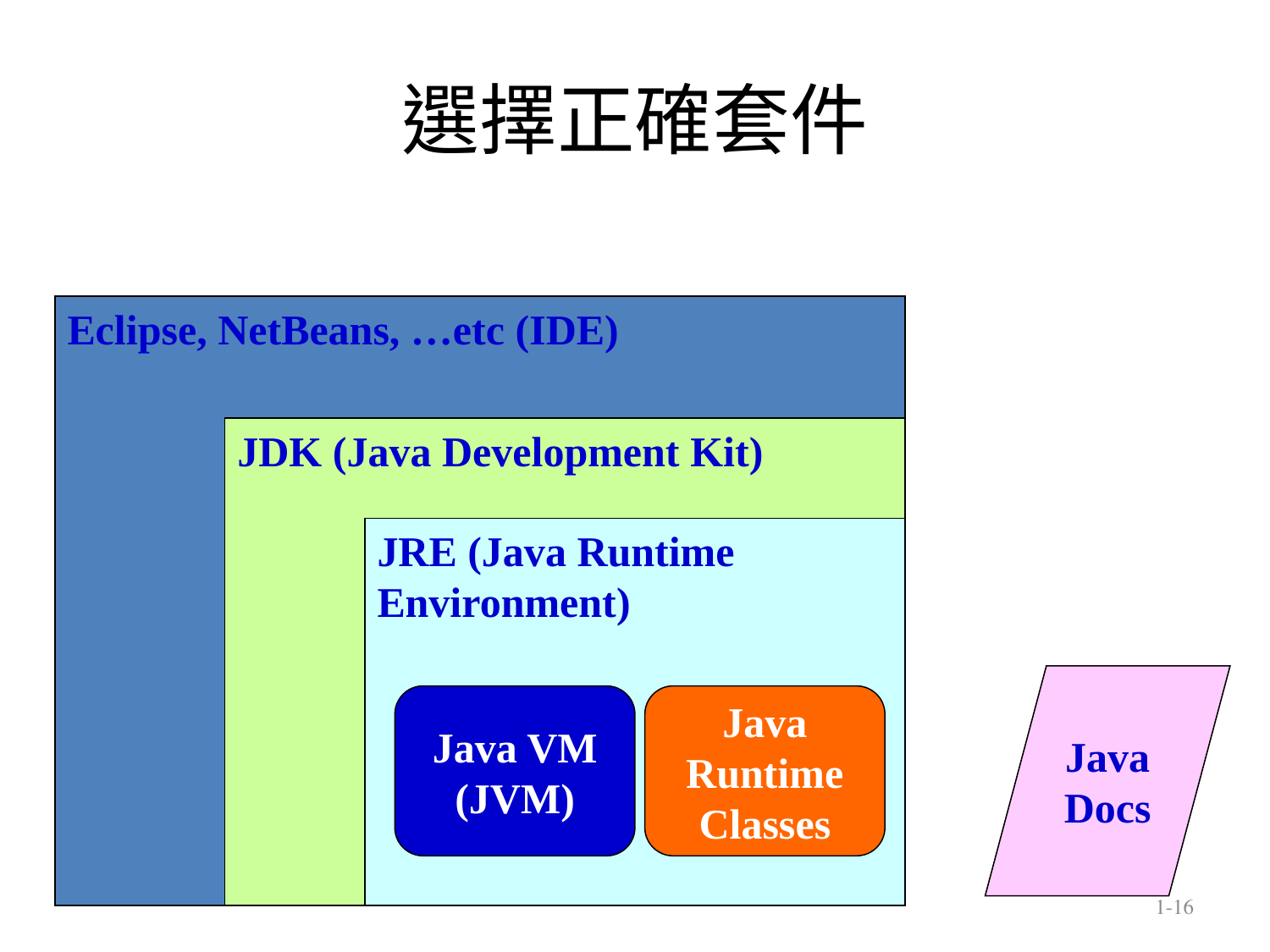

# 選擇正確套件
Eclipse, NetBeans, …etc (IDE)
JDK (Java Development Kit)
JRE (Java Runtime
Environment)
Java
Docs
Java VM
(JVM)
Java
Runtime
Classes
1-16